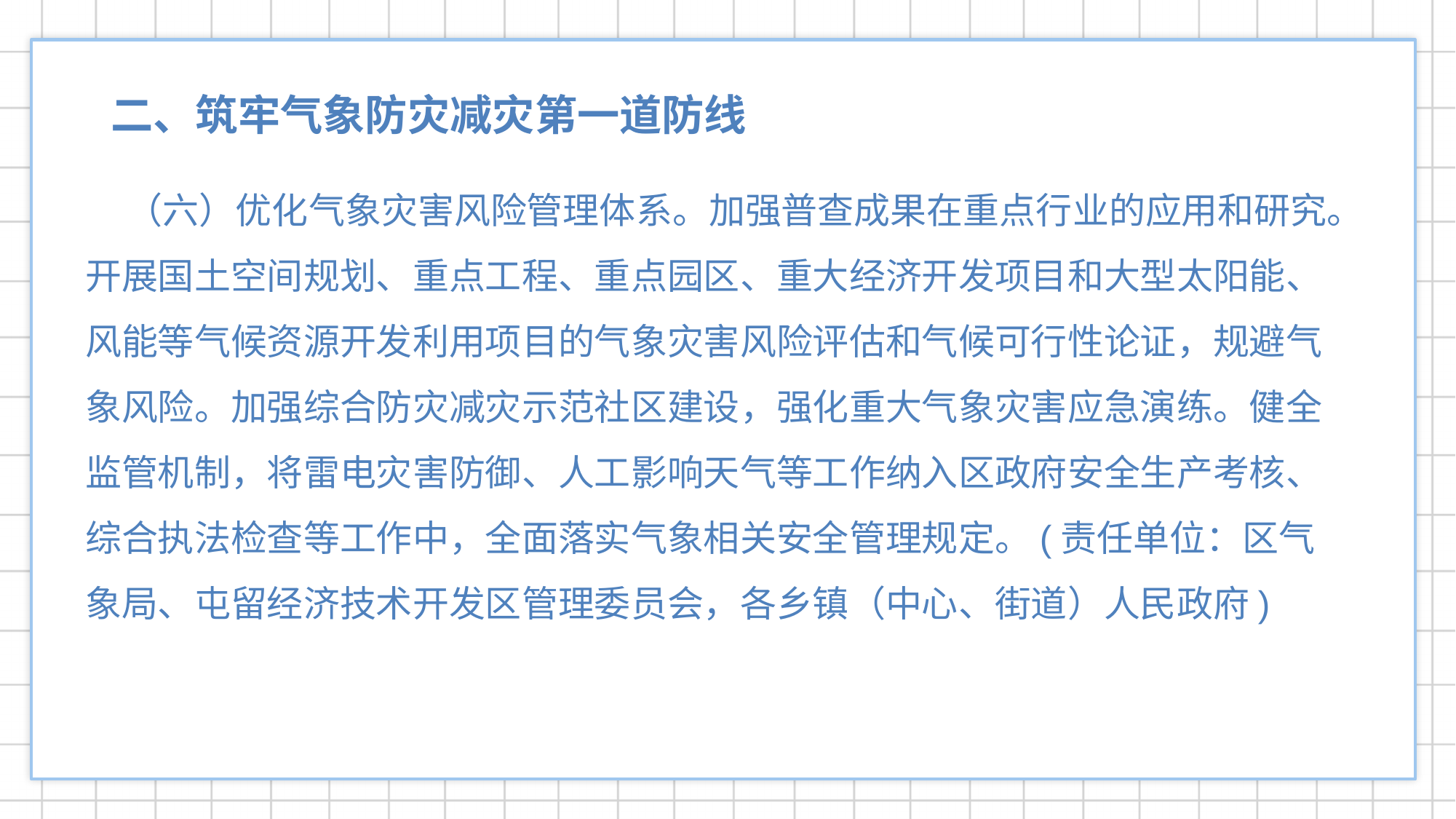

二、筑牢气象防灾减灾第一道防线
    （六）优化气象灾害风险管理体系。加强普查成果在重点行业的应用和研究。开展国土空间规划、重点工程、重点园区、重大经济开发项目和大型太阳能、风能等气候资源开发利用项目的气象灾害风险评估和气候可行性论证，规避气象风险。加强综合防灾减灾示范社区建设，强化重大气象灾害应急演练。健全监管机制，将雷电灾害防御、人工影响天气等工作纳入区政府安全生产考核、综合执法检查等工作中，全面落实气象相关安全管理规定。(责任单位：区气象局、屯留经济技术开发区管理委员会，各乡镇（中心、街道）人民政府)